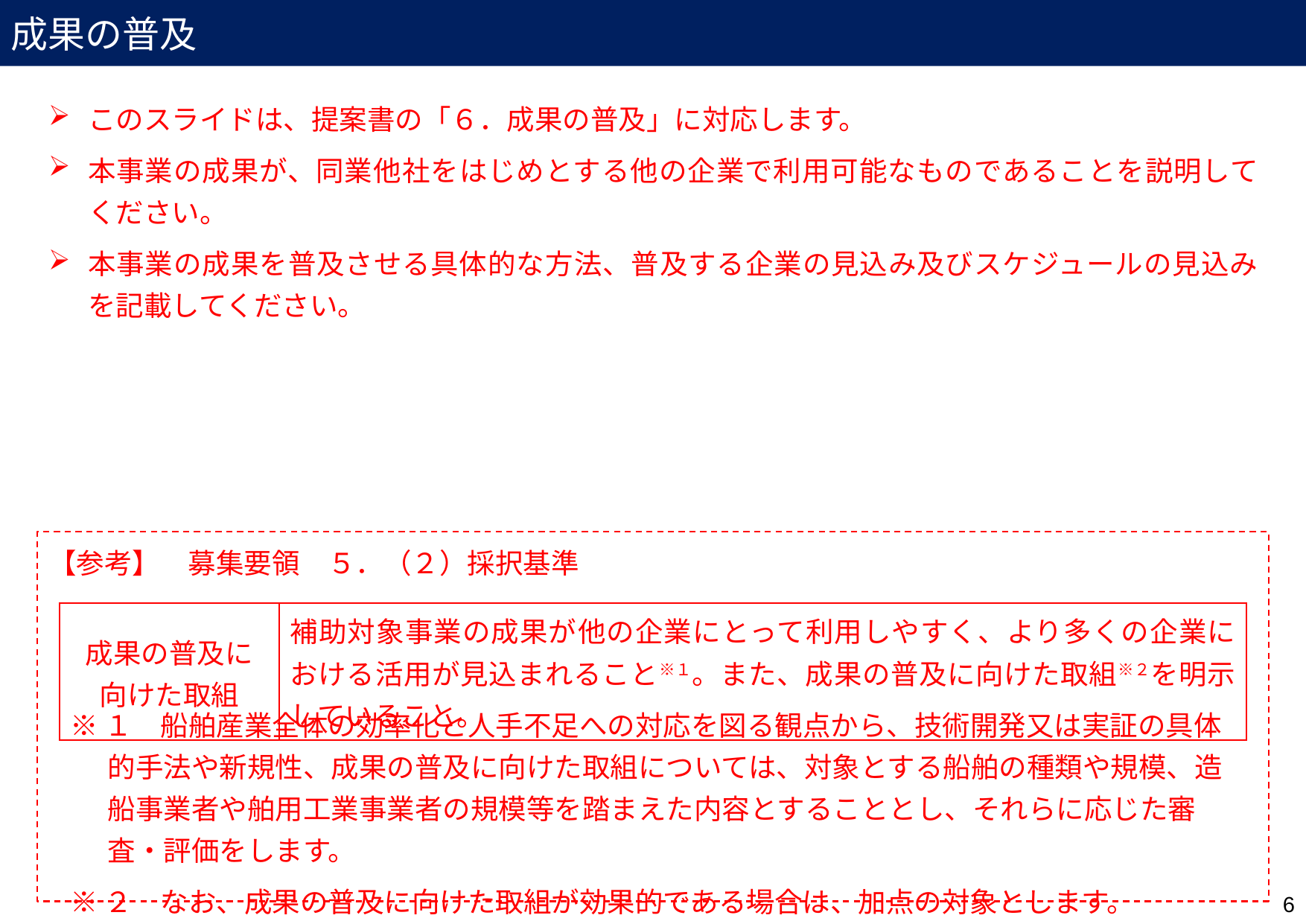

# 成果の普及
このスライドは、提案書の「６．成果の普及」に対応します。
本事業の成果が、同業他社をはじめとする他の企業で利用可能なものであることを説明してください。
本事業の成果を普及させる具体的な方法、普及する企業の見込み及びスケジュールの見込みを記載してください。
【参考】　募集要領　５．（２）採択基準
| 成果の普及に 向けた取組 | 補助対象事業の成果が他の企業にとって利用しやすく、より多くの企業における活用が見込まれること※１。また、成果の普及に向けた取組※２を明示していること。 |
| --- | --- |
※１　船舶産業全体の効率化と人手不足への対応を図る観点から、技術開発又は実証の具体的手法や新規性、成果の普及に向けた取組については、対象とする船舶の種類や規模、造船事業者や舶用工業事業者の規模等を踏まえた内容とすることとし、それらに応じた審査・評価をします。
※２　なお、成果の普及に向けた取組が効果的である場合は、加点の対象とします。
6